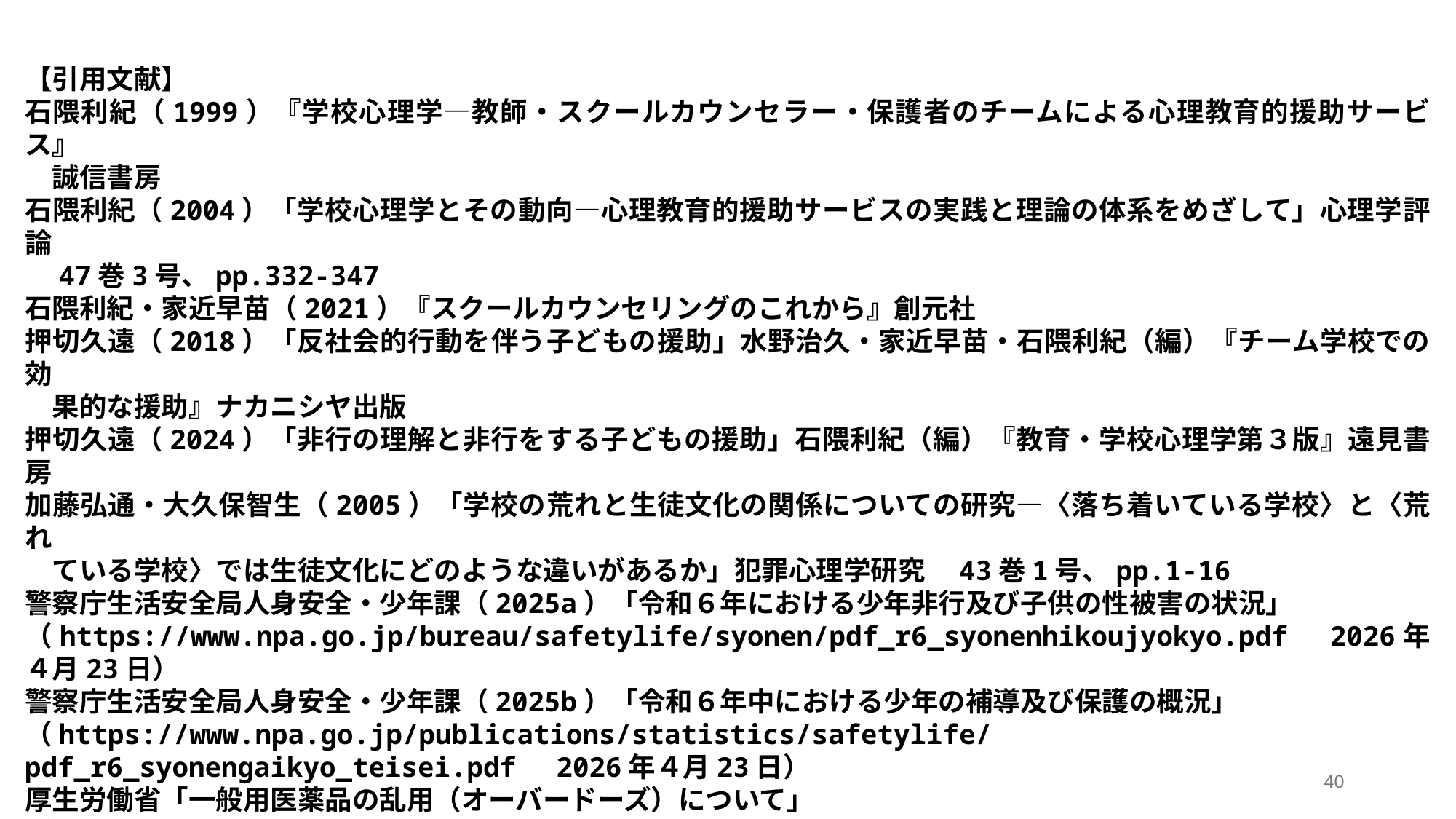

【引用文献】
石隈利紀（1999）『学校心理学―教師・スクールカウンセラー・保護者のチームによる心理教育的援助サービス』
　誠信書房
石隈利紀（2004）「学校心理学とその動向―心理教育的援助サービスの実践と理論の体系をめざして」心理学評論
　47巻3号、pp.332-347
石隈利紀・家近早苗（2021）『スクールカウンセリングのこれから』創元社
押切久遠（2018）「反社会的行動を伴う子どもの援助」水野治久・家近早苗・石隈利紀（編）『チーム学校での効
　果的な援助』ナカニシヤ出版
押切久遠（2024）「非行の理解と非行をする子どもの援助」石隈利紀（編）『教育・学校心理学第３版』遠見書房
加藤弘通・大久保智生（2005）「学校の荒れと生徒文化の関係についての研究―〈落ち着いている学校〉と〈荒れ
　ている学校〉では生徒文化にどのような違いがあるか」犯罪心理学研究　43巻1号、pp.1-16
警察庁生活安全局人身安全・少年課（2025a）「令和６年における少年非行及び子供の性被害の状況」
（https://www.npa.go.jp/bureau/safetylife/syonen/pdf_r6_syonenhikoujyokyo.pdf　2026年４月23日）
警察庁生活安全局人身安全・少年課（2025b）「令和６年中における少年の補導及び保護の概況」
（https://www.npa.go.jp/publications/statistics/safetylife/pdf_r6_syonengaikyo_teisei.pdf　2026年４月23日）
厚生労働省「一般用医薬品の乱用（オーバードーズ）について」
（https://www.mhlw.go.jp/stf/seisakunitsuite/bunya/index_00010.html　2025年1月19日）
中央教育審議会（2015）「チームとしての学校の在り方と今後の改善方策について（答申）」（https://www.mext.go.jp/b_menu/shingi/chukyo/chukyo0/toushin/__icsFiles/afieldfile/2016/02/05/1365657_00.pdf　2025年1月26日）

40